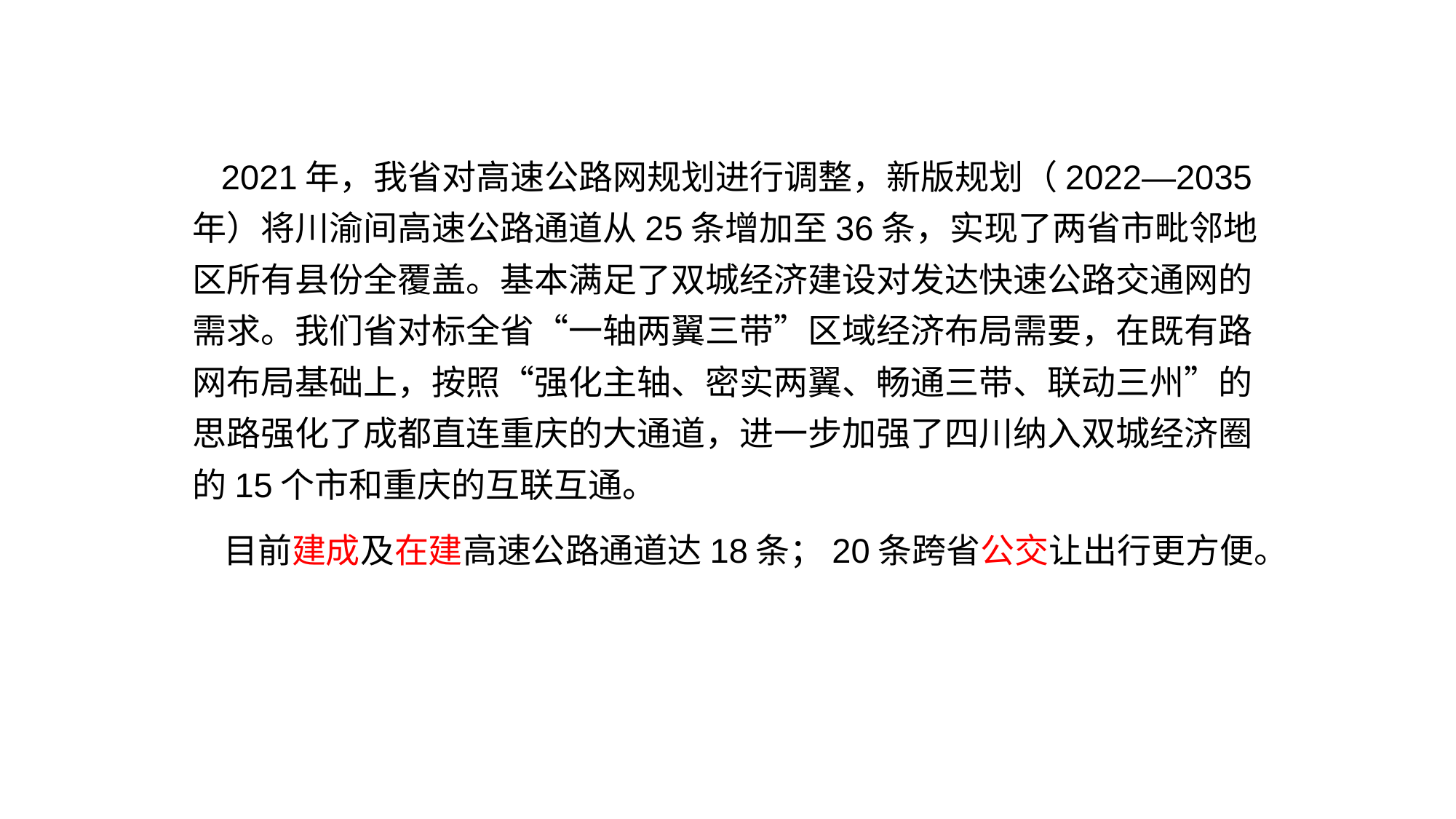

2021年，我省对高速公路网规划进行调整，新版规划（2022—2035年）将川渝间高速公路通道从25条增加至36条，实现了两省市毗邻地区所有县份全覆盖。基本满足了双城经济建设对发达快速公路交通网的需求。我们省对标全省“一轴两翼三带”区域经济布局需要，在既有路网布局基础上，按照“强化主轴、密实两翼、畅通三带、联动三州”的思路强化了成都直连重庆的大通道，进一步加强了四川纳入双城经济圈的15个市和重庆的互联互通。
   目前建成及在建高速公路通道达18条；20条跨省公交让出行更方便。